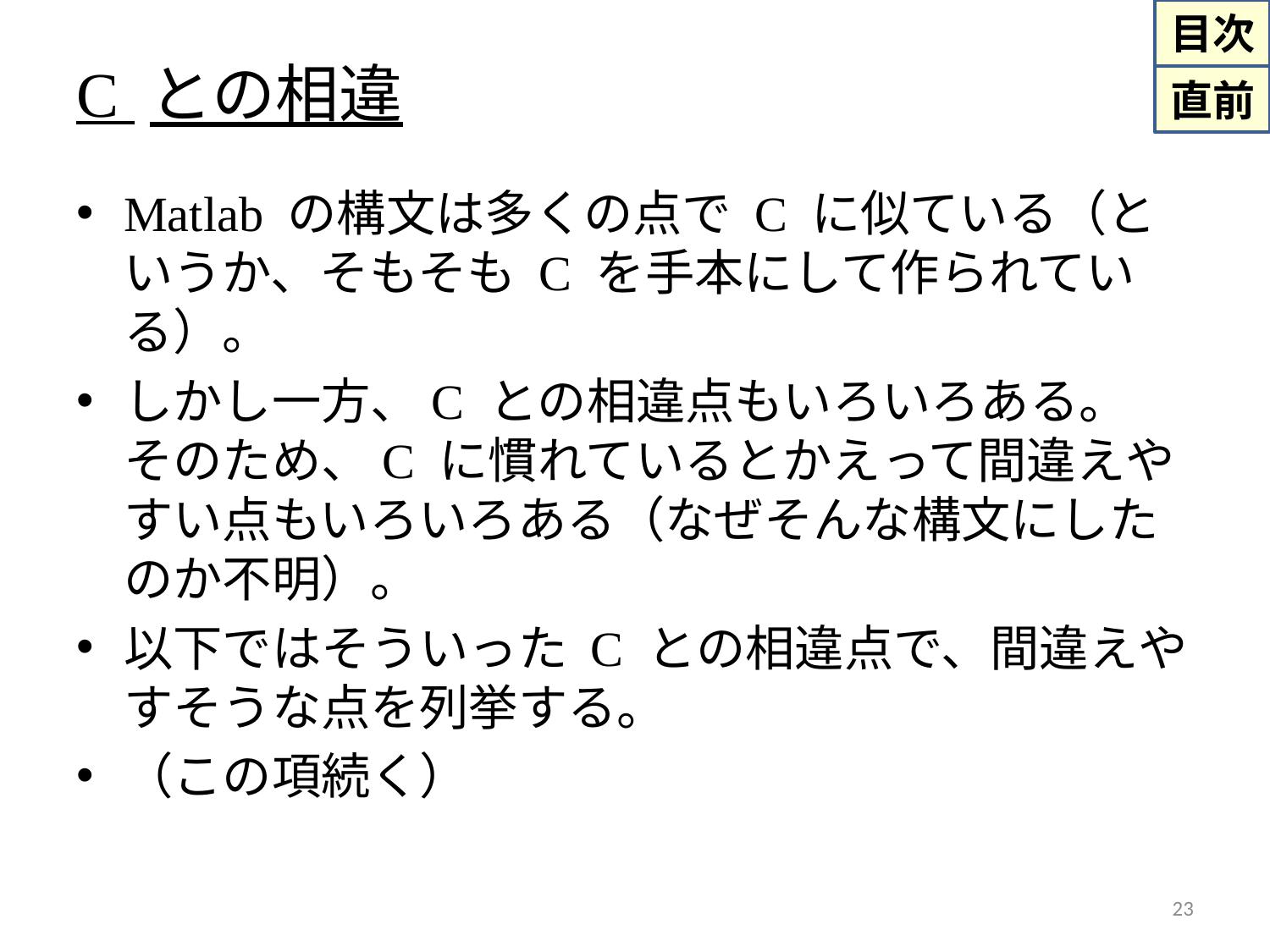

# C との相違
Matlab の構文は多くの点で C に似ている（というか、そもそも C を手本にして作られている）。
しかし一方、C との相違点もいろいろある。
そのため、C に慣れているとかえって間違えやすい点もいろいろある（なぜそんな構文にしたのか不明）。
以下ではそういった C との相違点で、間違えやすそうな点を列挙する。
（この項続く）
23